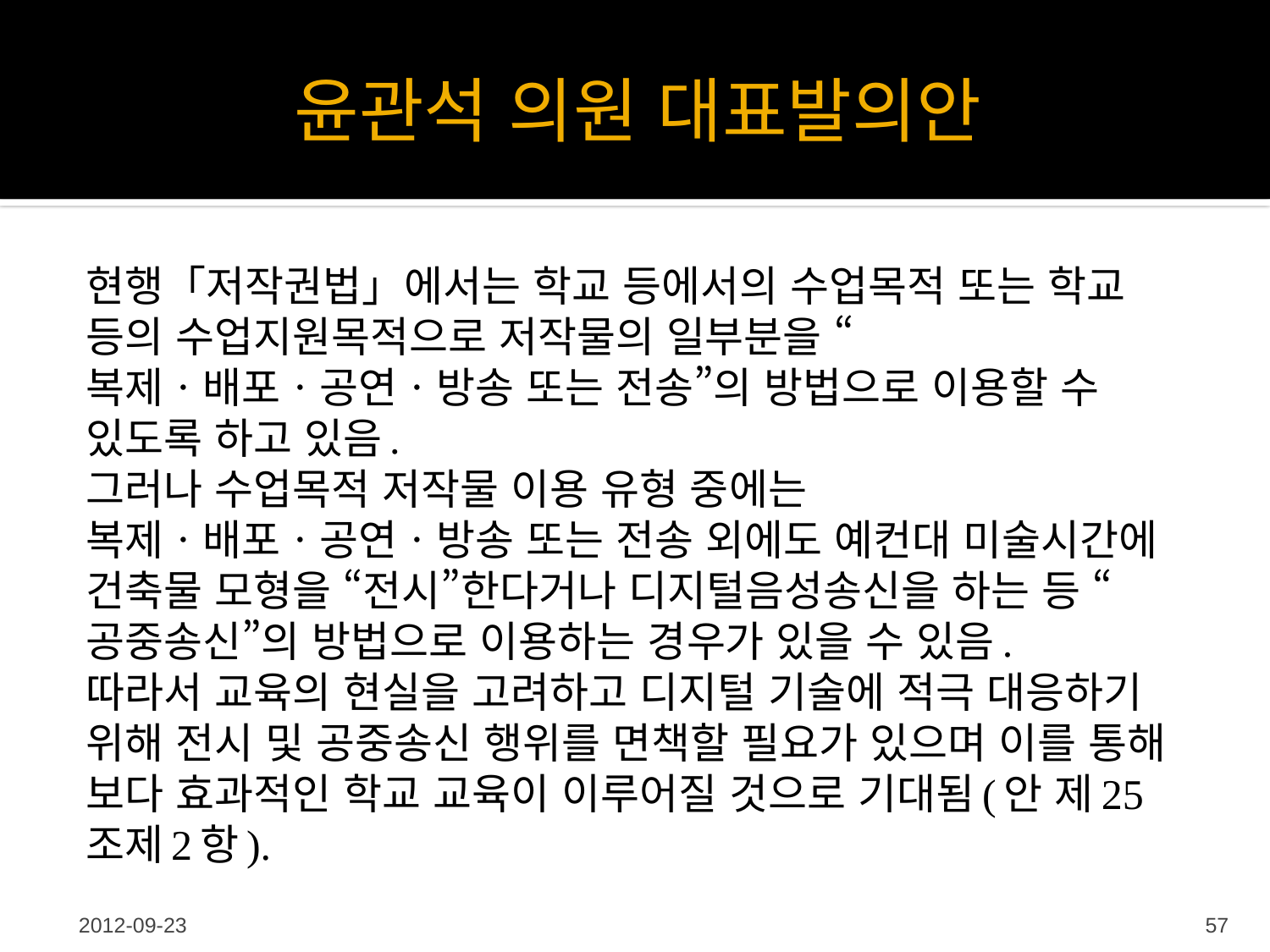

# 윤관석 의원 대표발의안
현행「저작권법」에서는 학교 등에서의 수업목적 또는 학교 등의 수업지원목적으로 저작물의 일부분을 “복제ㆍ배포ㆍ공연ㆍ방송 또는 전송”의 방법으로 이용할 수 있도록 하고 있음.
그러나 수업목적 저작물 이용 유형 중에는 복제ㆍ배포ㆍ공연ㆍ방송 또는 전송 외에도 예컨대 미술시간에 건축물 모형을 “전시”한다거나 디지털음성송신을 하는 등 “공중송신”의 방법으로 이용하는 경우가 있을 수 있음.
따라서 교육의 현실을 고려하고 디지털 기술에 적극 대응하기 위해 전시 및 공중송신 행위를 면책할 필요가 있으며 이를 통해 보다 효과적인 학교 교육이 이루어질 것으로 기대됨(안 제25조제2항).
2012-09-23
57